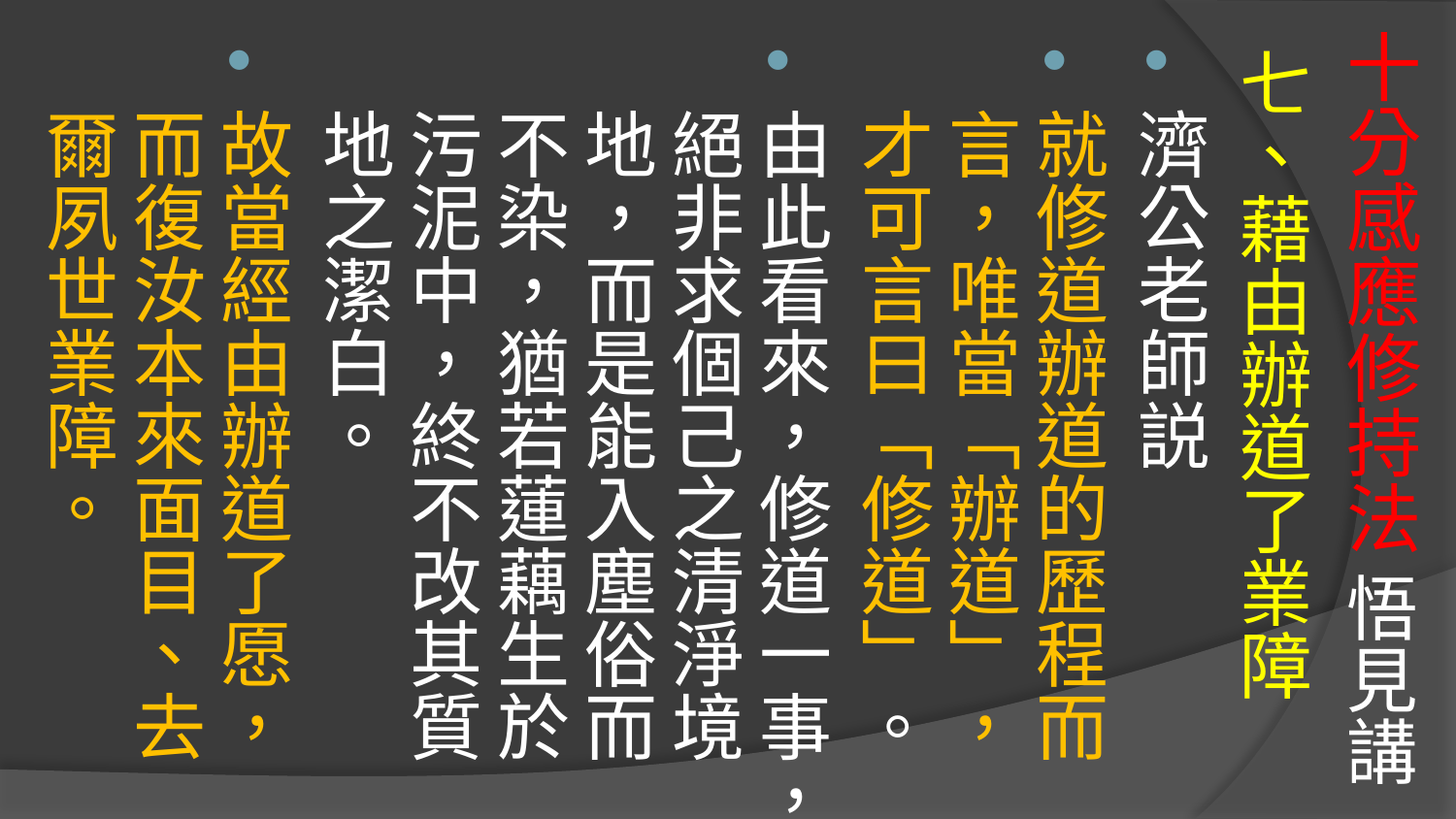

# 十分感應修持法 悟見講
七、藉由辦道了業障
濟公老師説
就修道辦道的歷程而言，唯當「辦道」，才可言曰「修道」。
由此看來，修道一事，絕非求個己之清淨境地，而是能入塵俗而不染，猶若蓮藕生於污泥中，終不改其質地之潔白。
故當經由辦道了愿，而復汝本來面目、去爾夙世業障。